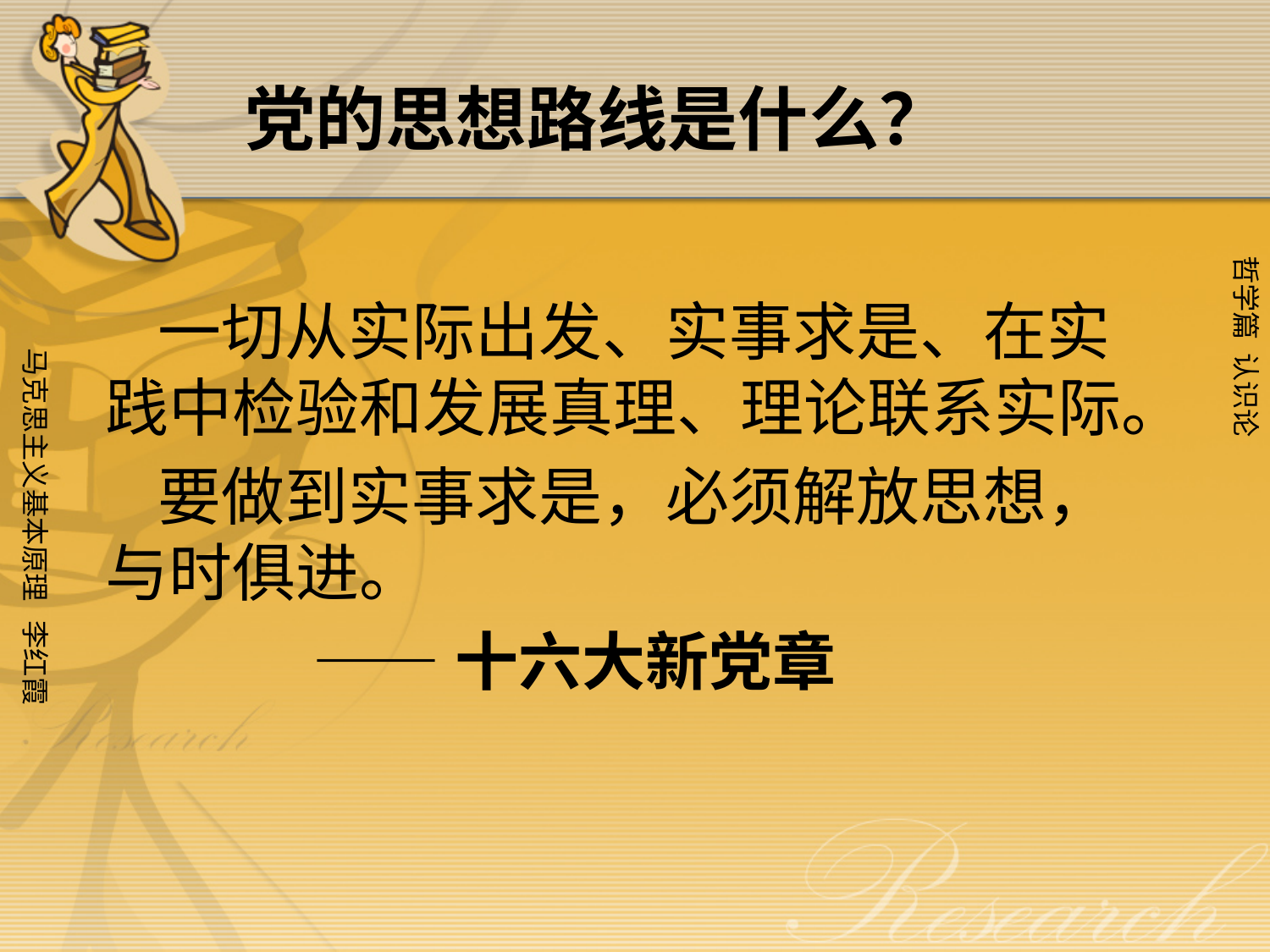

# 党的思想路线是什么？

      一切从实际出发、实事求是、在实践中检验和发展真理、理论联系实际。
      要做到实事求是，必须解放思想，与时俱进。
                  ——十六大新党章